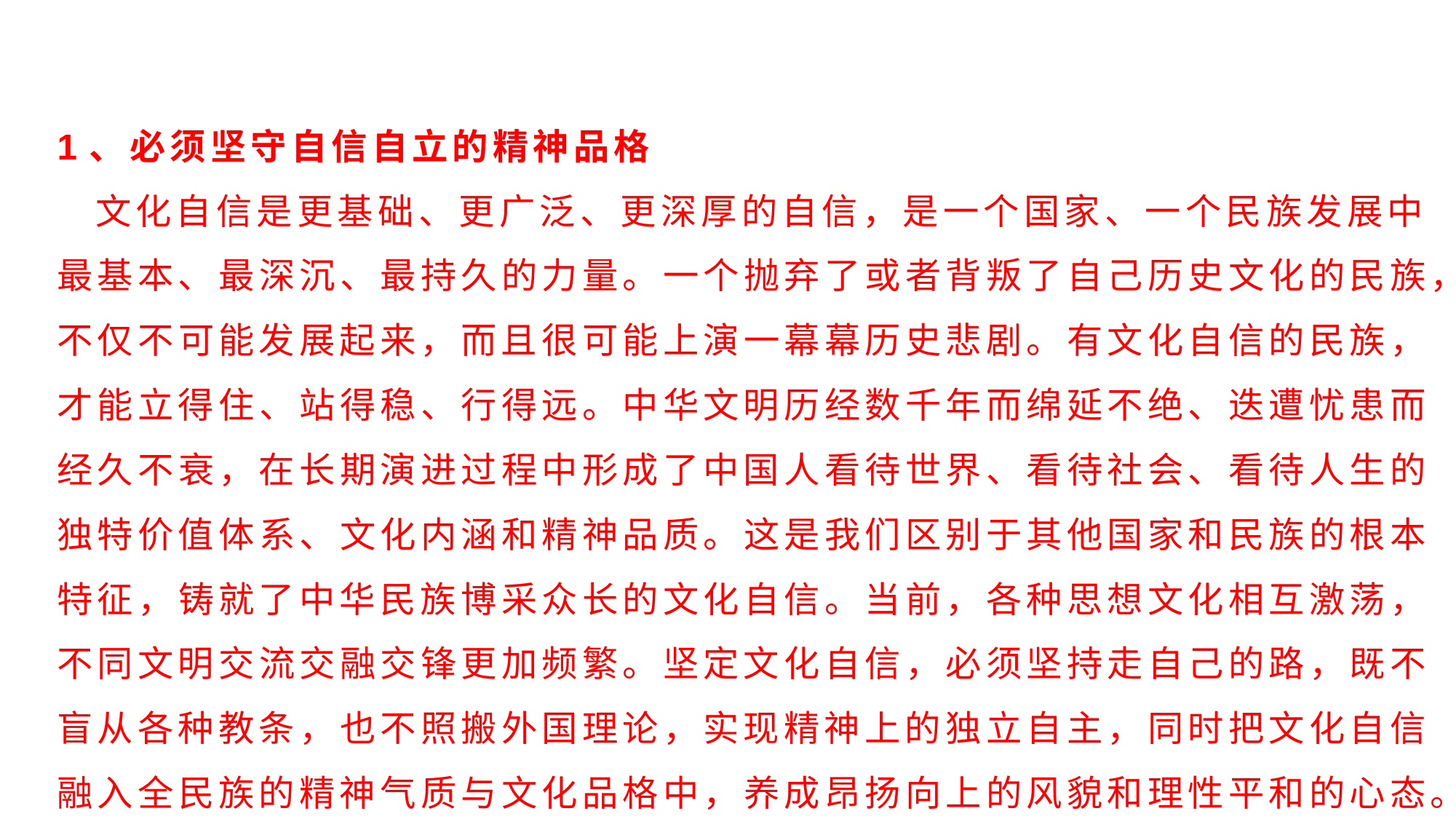

# 1、必须坚守自信自立的精神品格 文化自信是更基础、更广泛、更深厚的自信，是一个国家、一个民族发展中最基本、最深沉、最持久的力量。一个抛弃了或者背叛了自己历史文化的民族，不仅不可能发展起来，而且很可能上演一幕幕历史悲剧。有文化自信的民族，才能立得住、站得稳、行得远。中华文明历经数千年而绵延不绝、迭遭忧患而经久不衰，在长期演进过程中形成了中国人看待世界、看待社会、看待人生的独特价值体系、文化内涵和精神品质。这是我们区别于其他国家和民族的根本特征，铸就了中华民族博采众长的文化自信。当前，各种思想文化相互激荡，不同文明交流交融交锋更加频繁。坚定文化自信，必须坚持走自己的路，既不盲从各种教条，也不照搬外国理论，实现精神上的独立自主，同时把文化自信融入全民族的精神气质与文化品格中，养成昂扬向上的风貌和理性平和的心态。